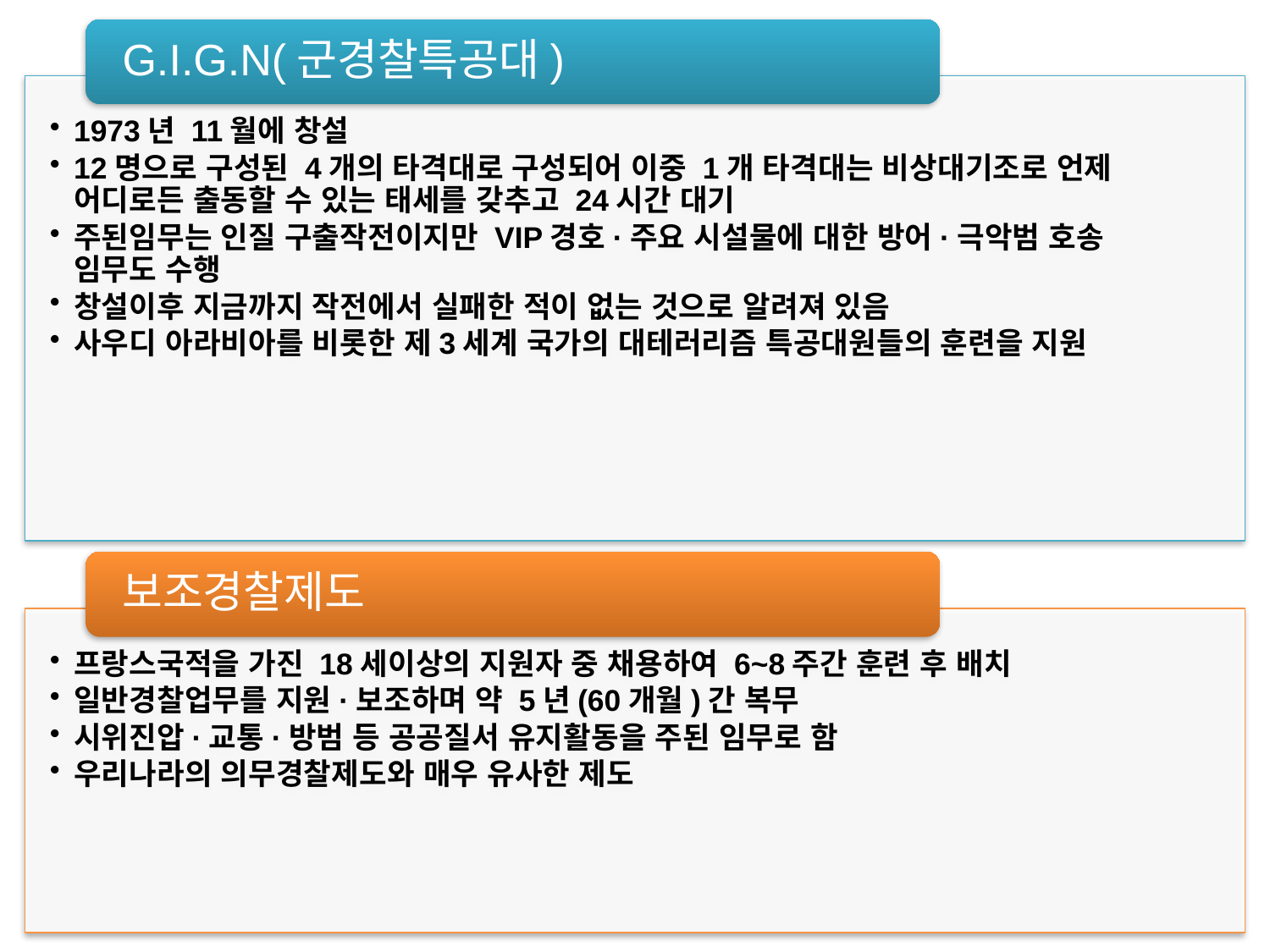

1973년 11월에 창설
12명으로 구성된 4개의 타격대로 구성되어 이중 1개 타격대는 비상대기조로 언제 어디로든 출동할 수 있는 태세를 갖추고 24시간 대기
주된임무는 인질 구출작전이지만 VIP경호·주요 시설물에 대한 방어·극악범 호송 임무도 수행
창설이후 지금까지 작전에서 실패한 적이 없는 것으로 알려져 있음
사우디 아라비아를 비롯한 제3세계 국가의 대테러리즘 특공대원들의 훈련을 지원
G.I.G.N(군경찰특공대)
프랑스국적을 가진 18세이상의 지원자 중 채용하여 6~8주간 훈련 후 배치
일반경찰업무를 지원·보조하며 약 5년(60개월)간 복무
시위진압·교통·방범 등 공공질서 유지활동을 주된 임무로 함
우리나라의 의무경찰제도와 매우 유사한 제도

보조경찰제도